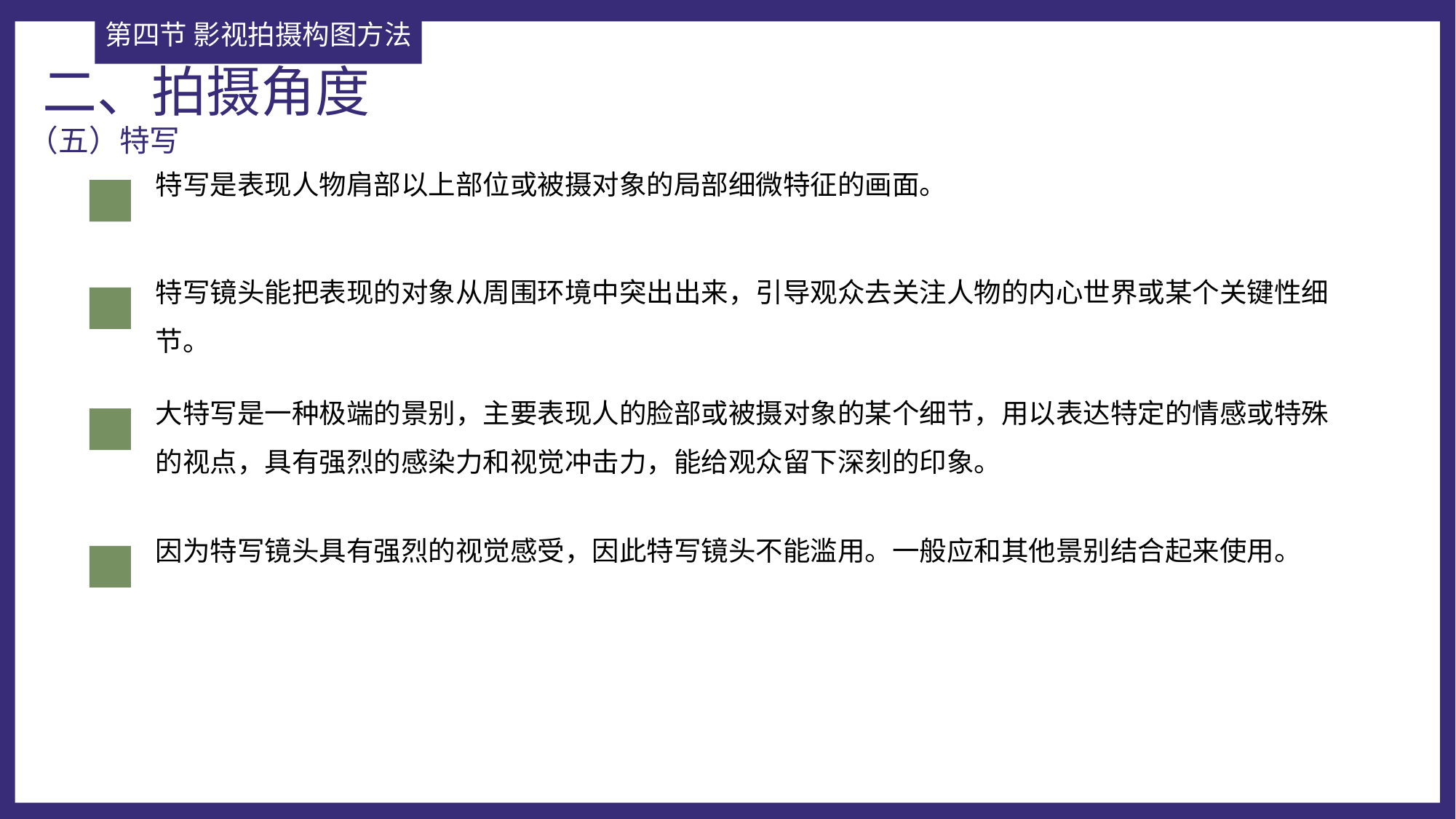

第四节 影视拍摄构图方法
二、拍摄角度
（五）特写
特写是表现人物肩部以上部位或被摄对象的局部细微特征的画面。

特写镜头能把表现的对象从周围环境中突出出来，引导观众去关注人物的内心世界或某个关键性细节。

大特写是一种极端的景别，主要表现人的脸部或被摄对象的某个细节，用以表达特定的情感或特殊的视点，具有强烈的感染力和视觉冲击力，能给观众留下深刻的印象。

因为特写镜头具有强烈的视觉感受，因此特写镜头不能滥用。一般应和其他景别结合起来使用。